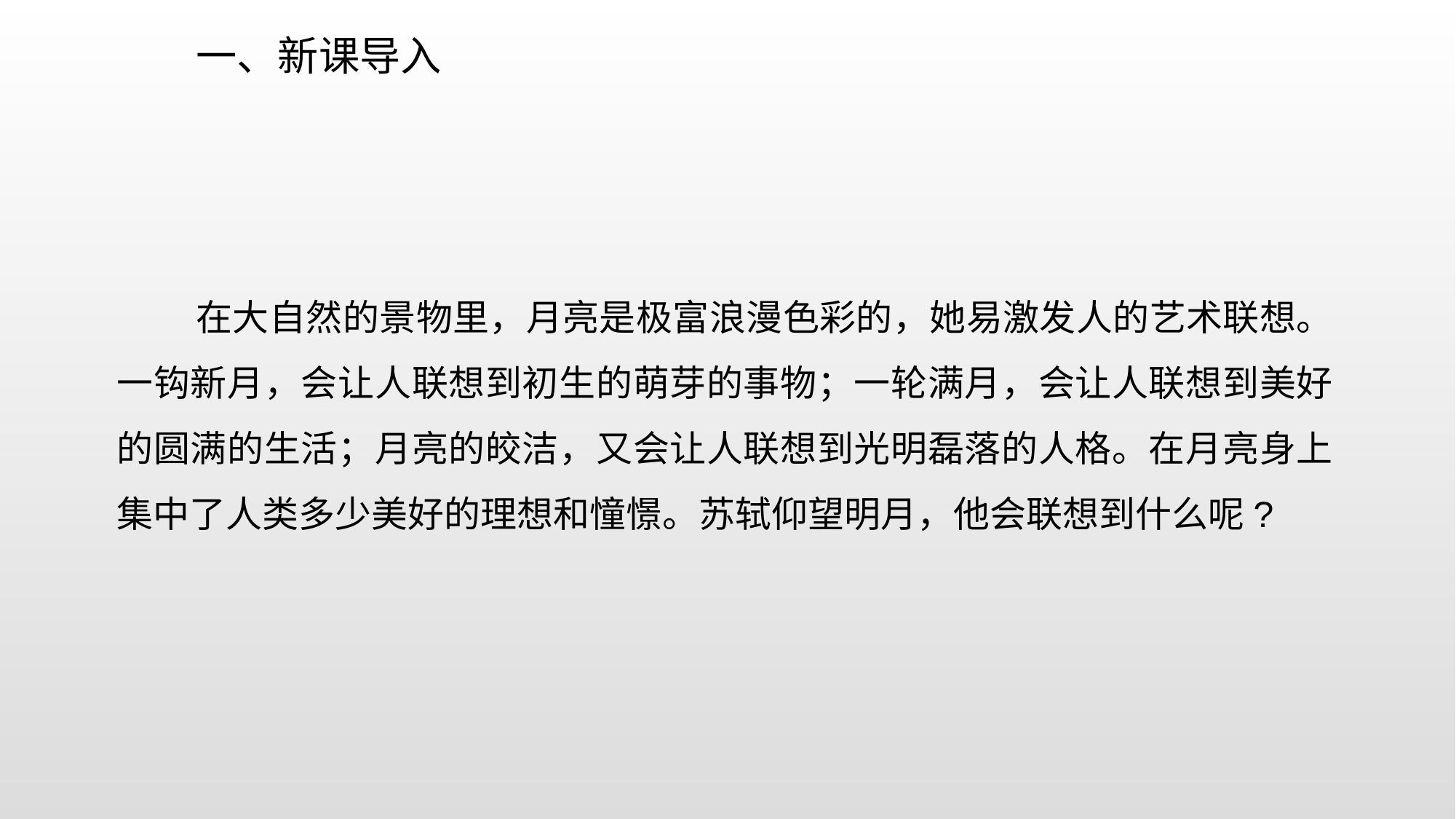

一、新课导入
    在大自然的景物里，月亮是极富浪漫色彩的，她易激发人的艺术联想。一钩新月，会让人联想到初生的萌芽的事物；一轮满月，会让人联想到美好的圆满的生活；月亮的皎洁，又会让人联想到光明磊落的人格。在月亮身上集中了人类多少美好的理想和憧憬。苏轼仰望明月，他会联想到什么呢?